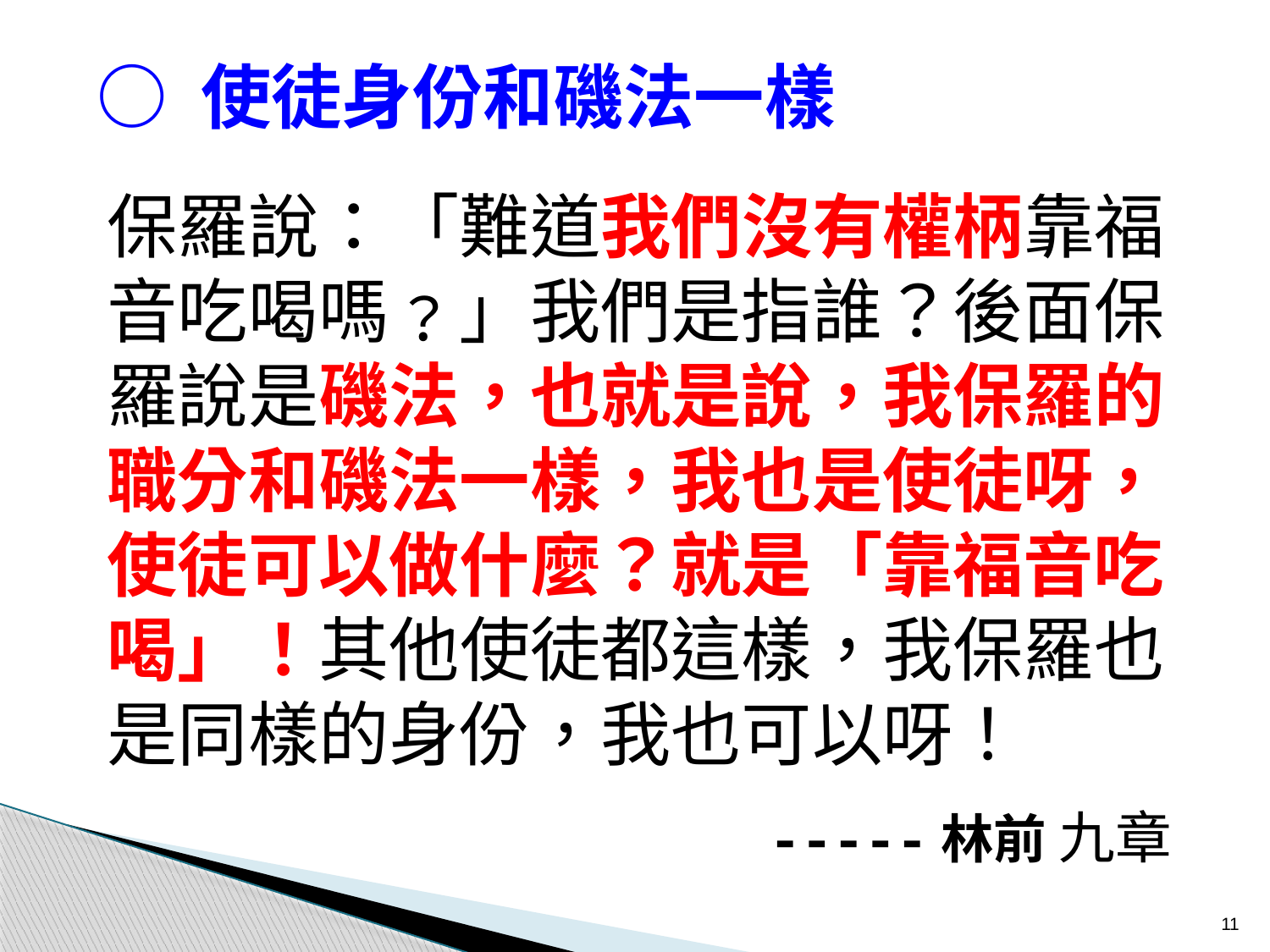

○ 使徒身份和磯法一樣
保羅說：「難道我們沒有權柄靠福音吃喝嗎﹖」我們是指誰？後面保羅說是磯法，也就是說，我保羅的職分和磯法一樣，我也是使徒呀，使徒可以做什麼？就是「靠福音吃喝」！其他使徒都這樣，我保羅也是同樣的身份，我也可以呀！
-----林前 九章
11